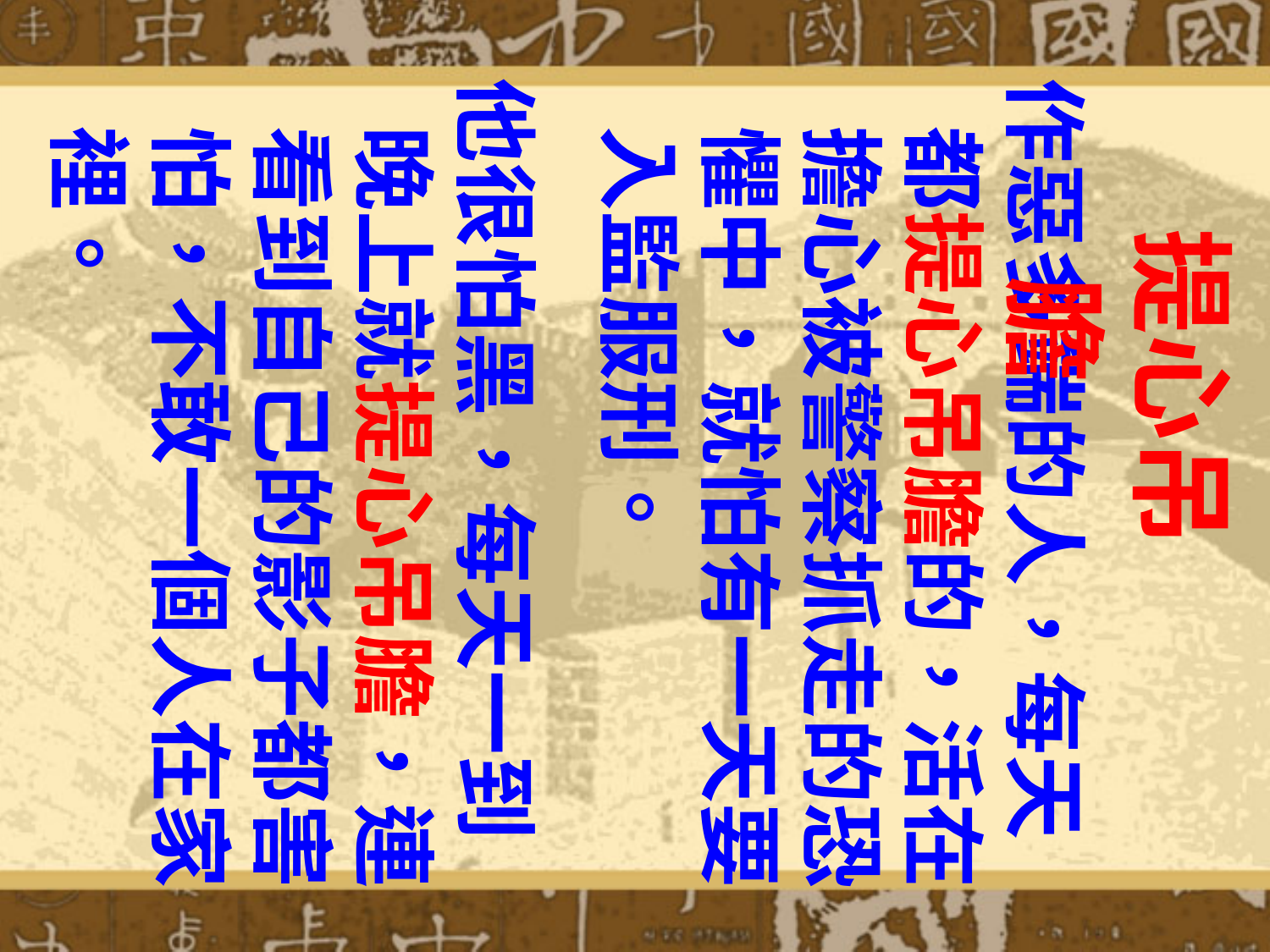

他很怕黑，每天一到晚上就提心吊膽，連看到自己的影子都害怕，不敢一個人在家裡。
作惡多端的人，每天都提心吊膽的，活在擔心被警察抓走的恐懼中，就怕有一天要入監服刑。
提心吊膽